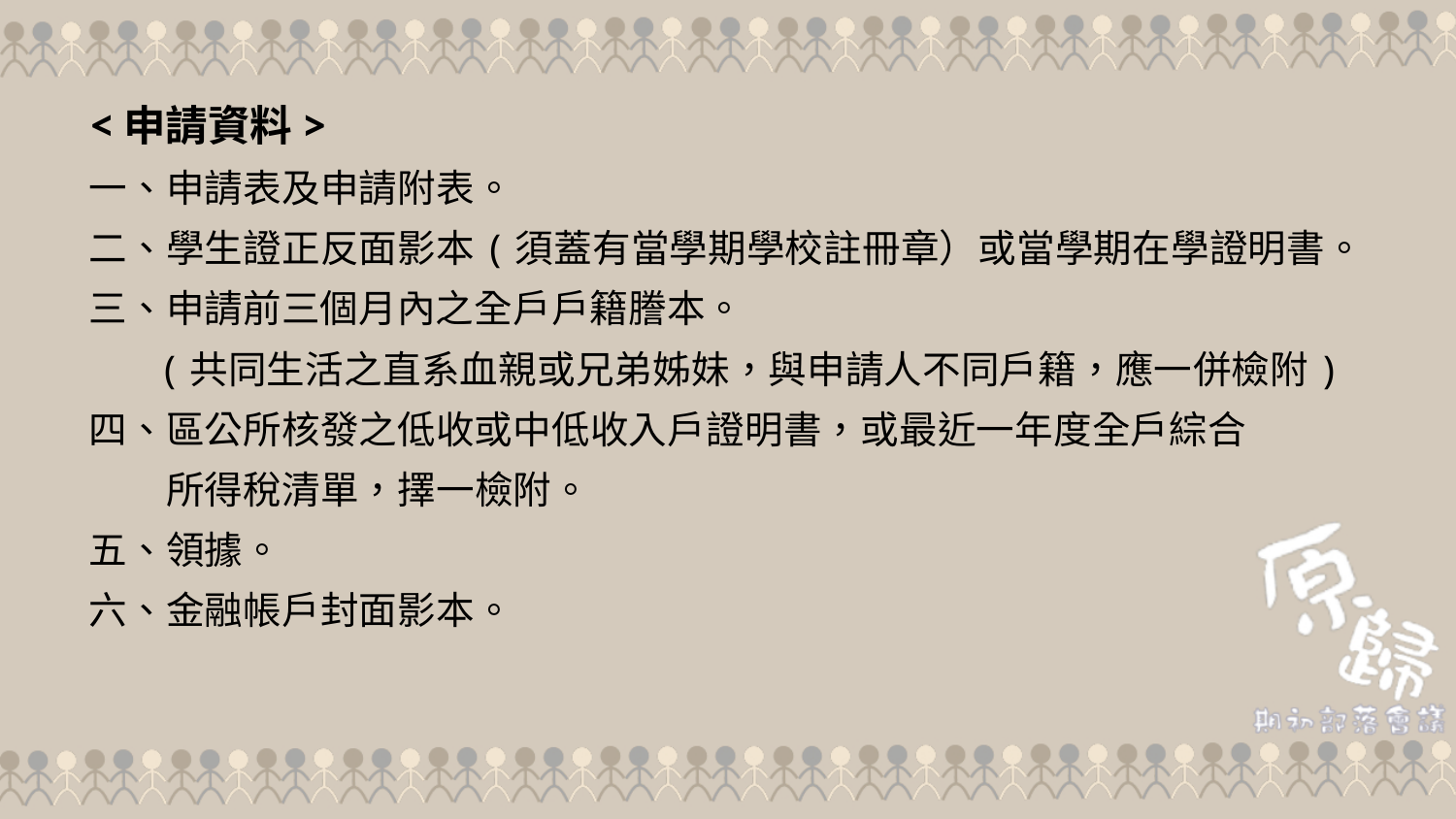

<申請資料>
一、申請表及申請附表。
二、學生證正反面影本(須蓋有當學期學校註冊章）或當學期在學證明書。
三、申請前三個月內之全戶戶籍謄本。
   (共同生活之直系血親或兄弟姊妹，與申請人不同戶籍，應一併檢附)
四、區公所核發之低收或中低收入戶證明書，或最近一年度全戶綜合
　　所得稅清單，擇一檢附。
五、領據。
六、金融帳戶封面影本。

29